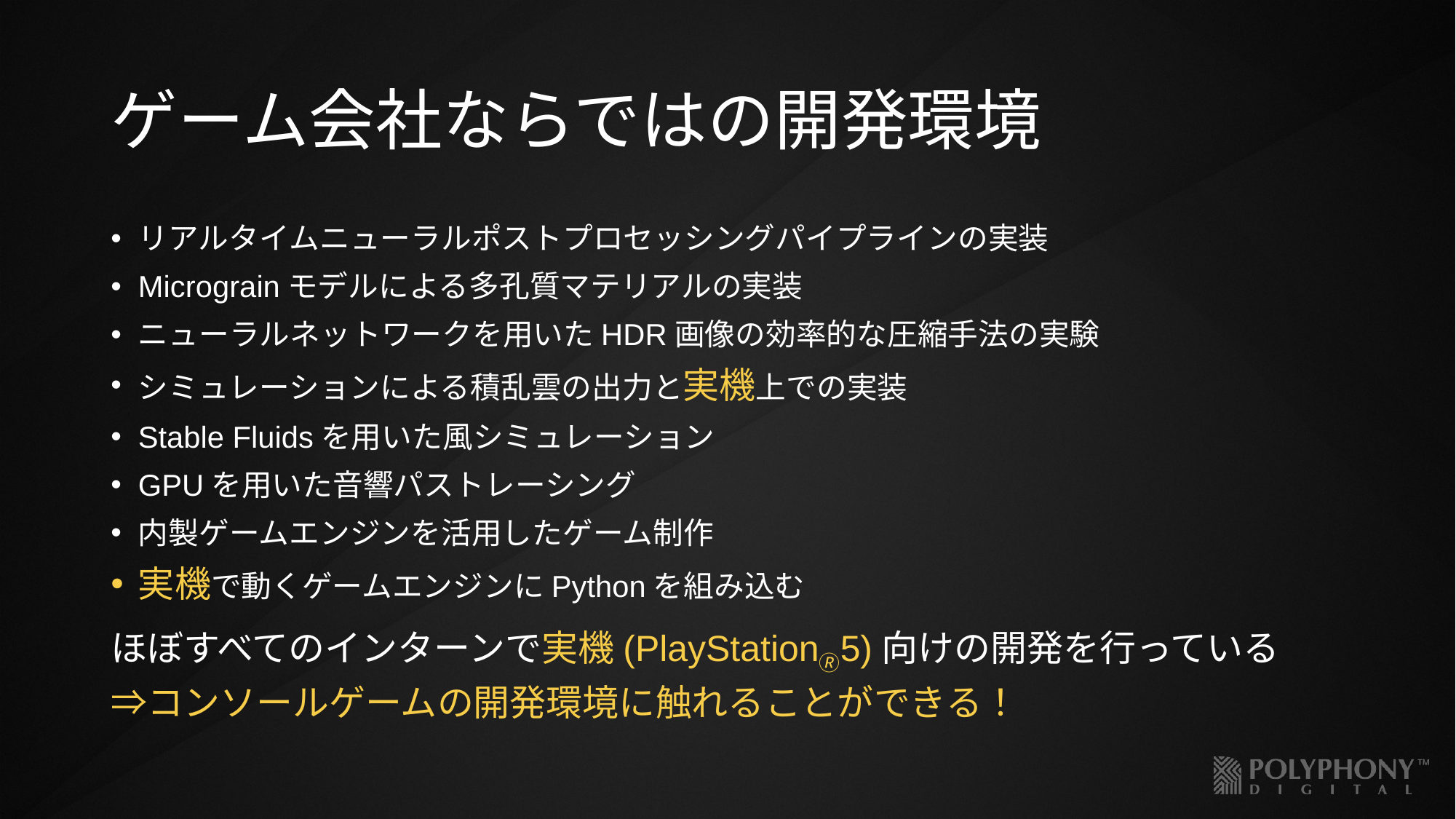

# ゲーム会社ならではの開発環境
リアルタイムニューラルポストプロセッシングパイプラインの実装
Micrograinモデルによる多孔質マテリアルの実装
ニューラルネットワークを用いたHDR画像の効率的な圧縮手法の実験
シミュレーションによる積乱雲の出力と実機上での実装
Stable Fluidsを用いた風シミュレーション
GPUを用いた音響パストレーシング
内製ゲームエンジンを活用したゲーム制作
実機で動くゲームエンジンにPythonを組み込む
ほぼすべてのインターンで実機(PlayStation🄬5)向けの開発を行っている
⇒コンソールゲームの開発環境に触れることができる！